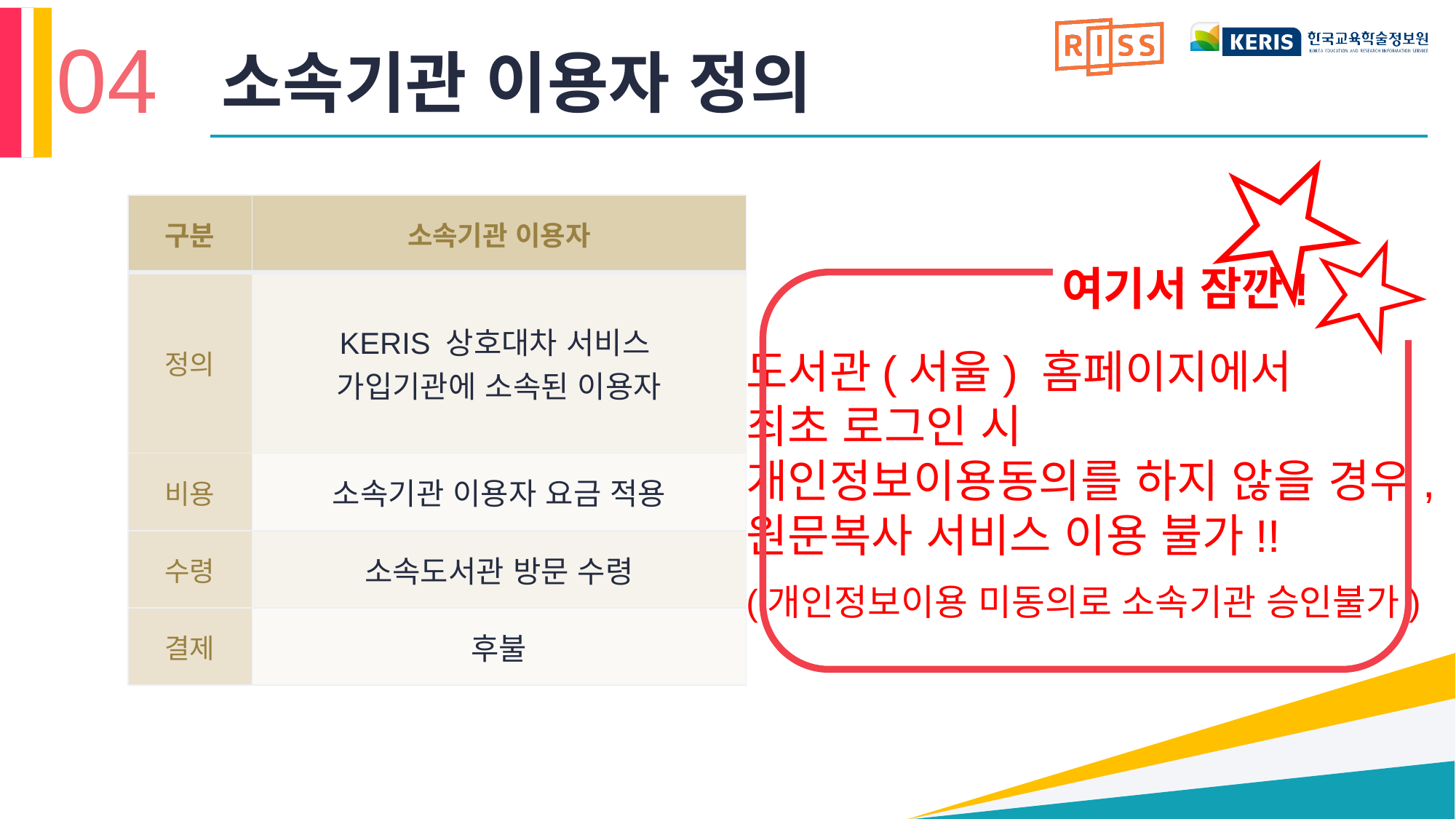

04
# 소속기관 이용자 정의
☆
☆
여기서 잠깐!
| 구분 | 소속기관 이용자 |
| --- | --- |
| 정의 | KERIS 상호대차 서비스 가입기관에 소속된 이용자 |
| 비용 | 소속기관 이용자 요금 적용 |
| 수령 | 소속도서관 방문 수령 |
| 결제 | 후불 |

도서관(서울) 홈페이지에서
최초 로그인 시
개인정보이용동의를 하지 않을 경우,
원문복사 서비스 이용 불가!!

(개인정보이용 미동의로 소속기관 승인불가)